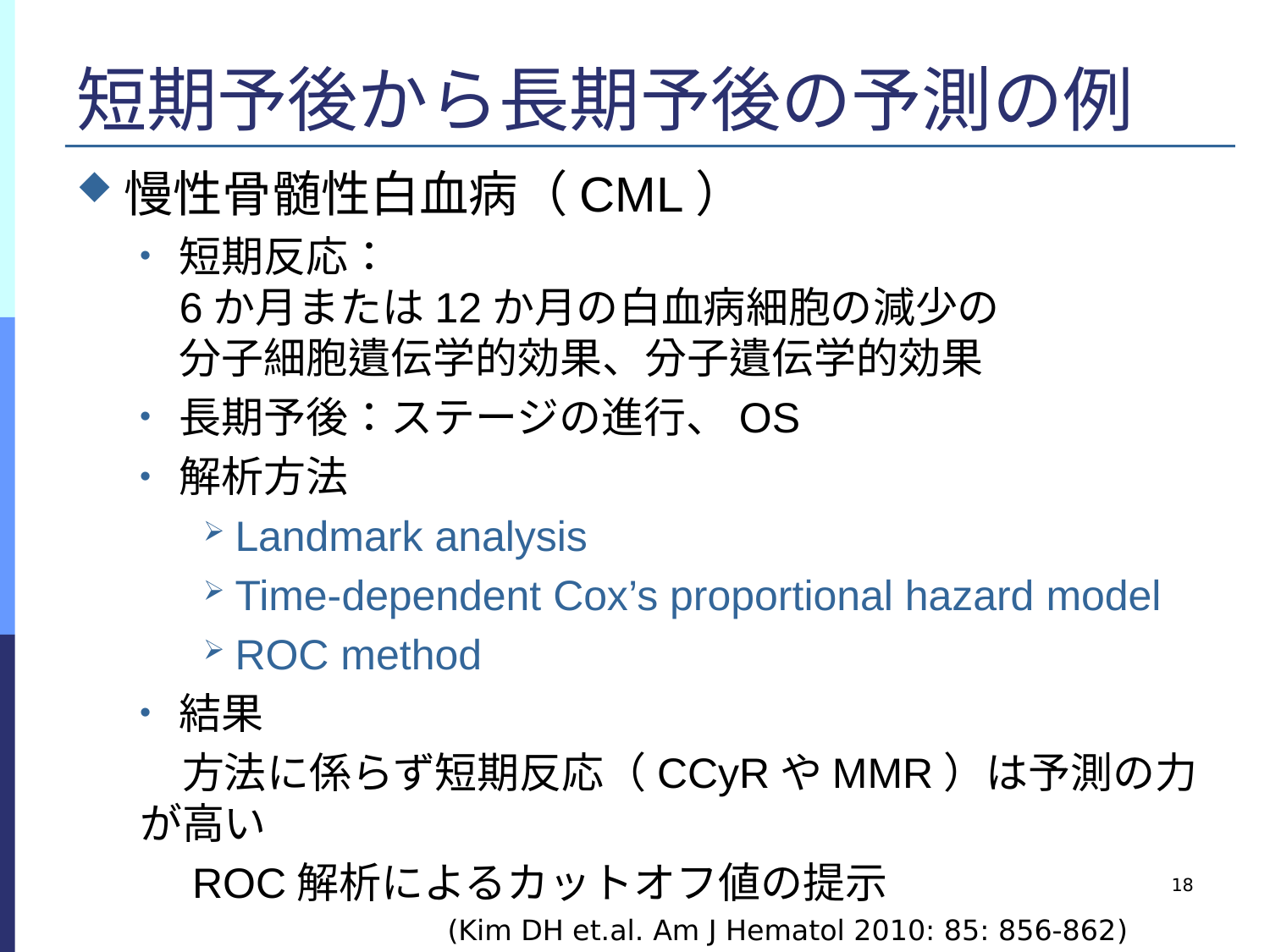

# 短期予後から長期予後の予測の例
慢性骨髄性白血病（CML）
短期反応：
6か月または12か月の白血病細胞の減少の
分子細胞遺伝学的効果、分子遺伝学的効果
長期予後：ステージの進行、OS
解析方法
Landmark analysis
Time-dependent Cox’s proportional hazard model
ROC method
結果
　方法に係らず短期反応（CCyRやMMR）は予測の力が高い
　ROC解析によるカットオフ値の提示
18
(Kim DH et.al. Am J Hematol 2010: 85: 856-862)